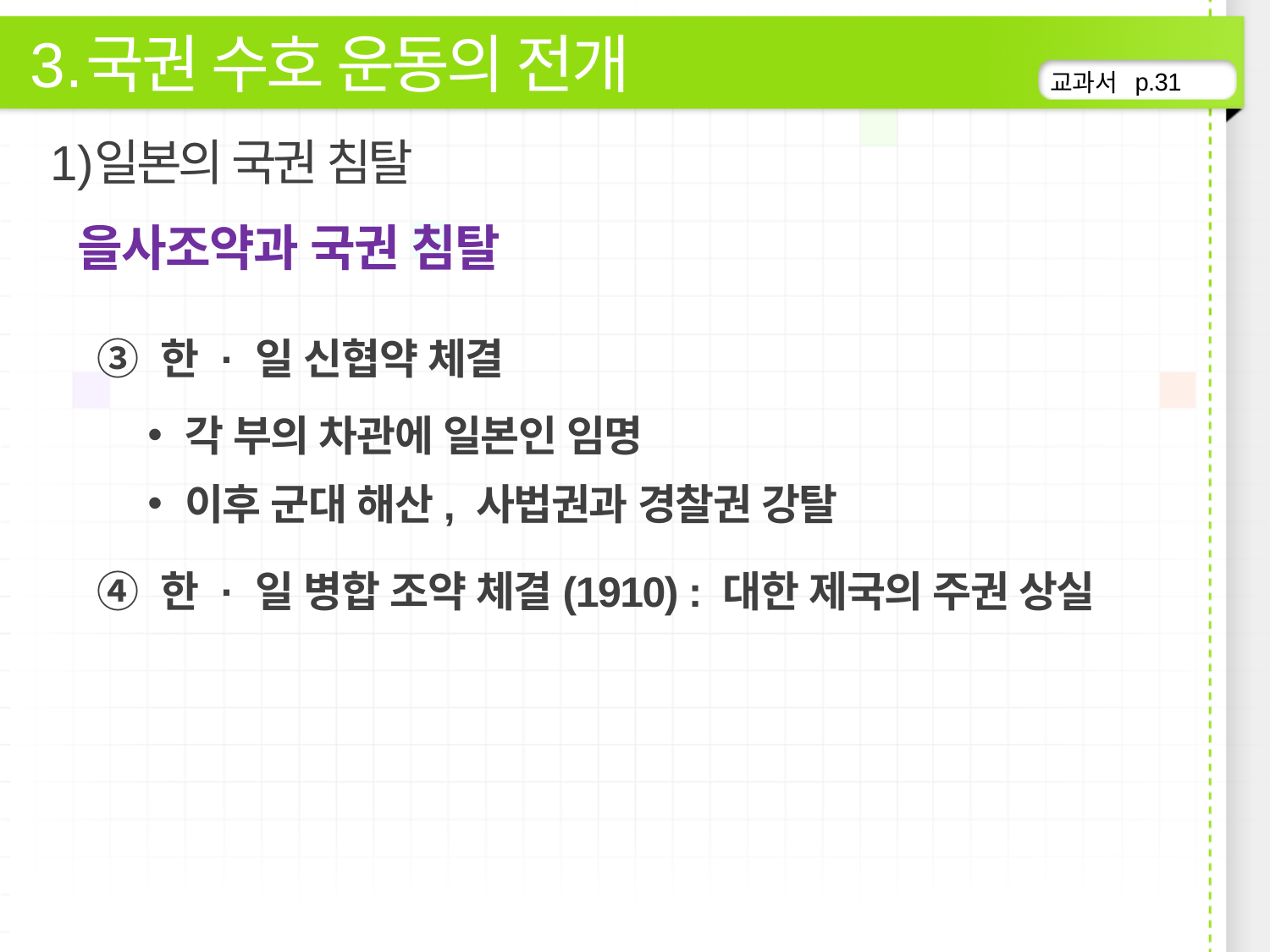

국권 수호 운동의 전개
p.31
일본의 국권 침탈
을사조약과 국권 침탈

한 · 일 신협약 체결
각 부의 차관에 일본인 임명
이후 군대 해산, 사법권과 경찰권 강탈
한 · 일 병합 조약 체결(1910) : 대한 제국의 주권 상실